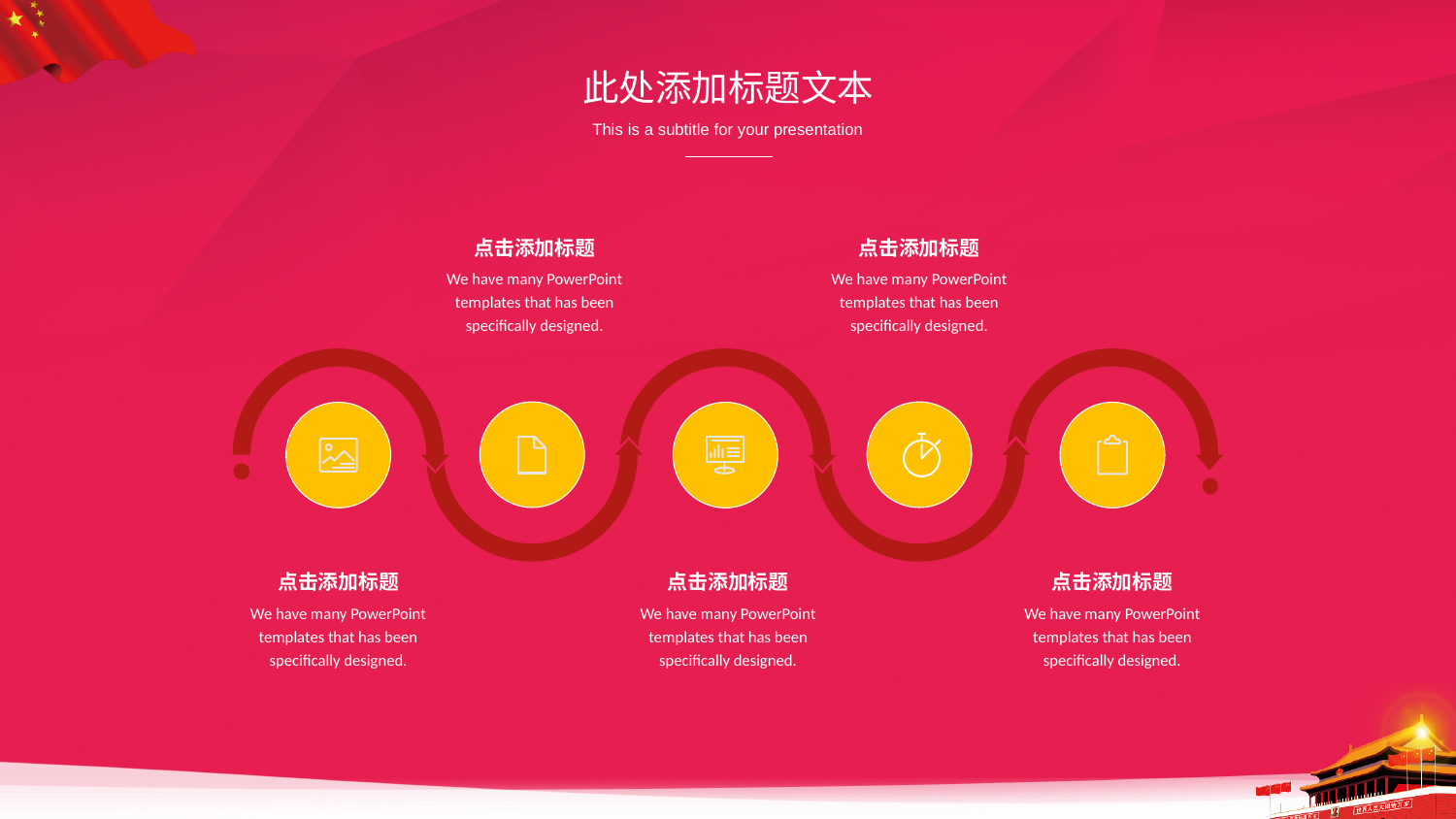

此处添加标题文本
This is a subtitle for your presentation
点击添加标题
We have many PowerPoint templates that has been specifically designed.
点击添加标题
We have many PowerPoint templates that has been specifically designed.

点击添加标题
We have many PowerPoint templates that has been specifically designed.
点击添加标题
We have many PowerPoint templates that has been specifically designed.
点击添加标题
We have many PowerPoint templates that has been specifically designed.